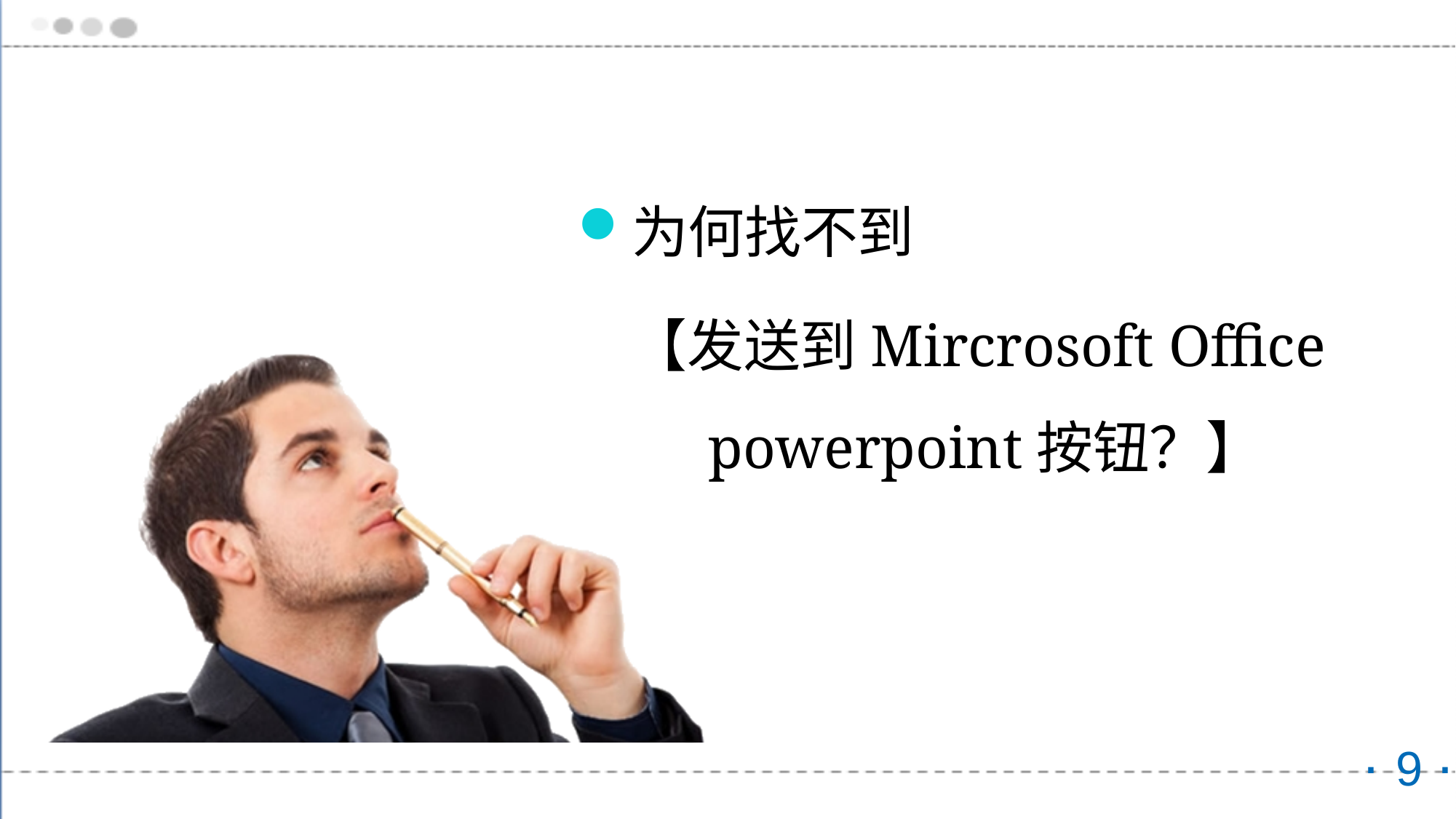

为何找不到
【发送到Mircrosoft Office  powerpoint按钮？】
· 9 ·